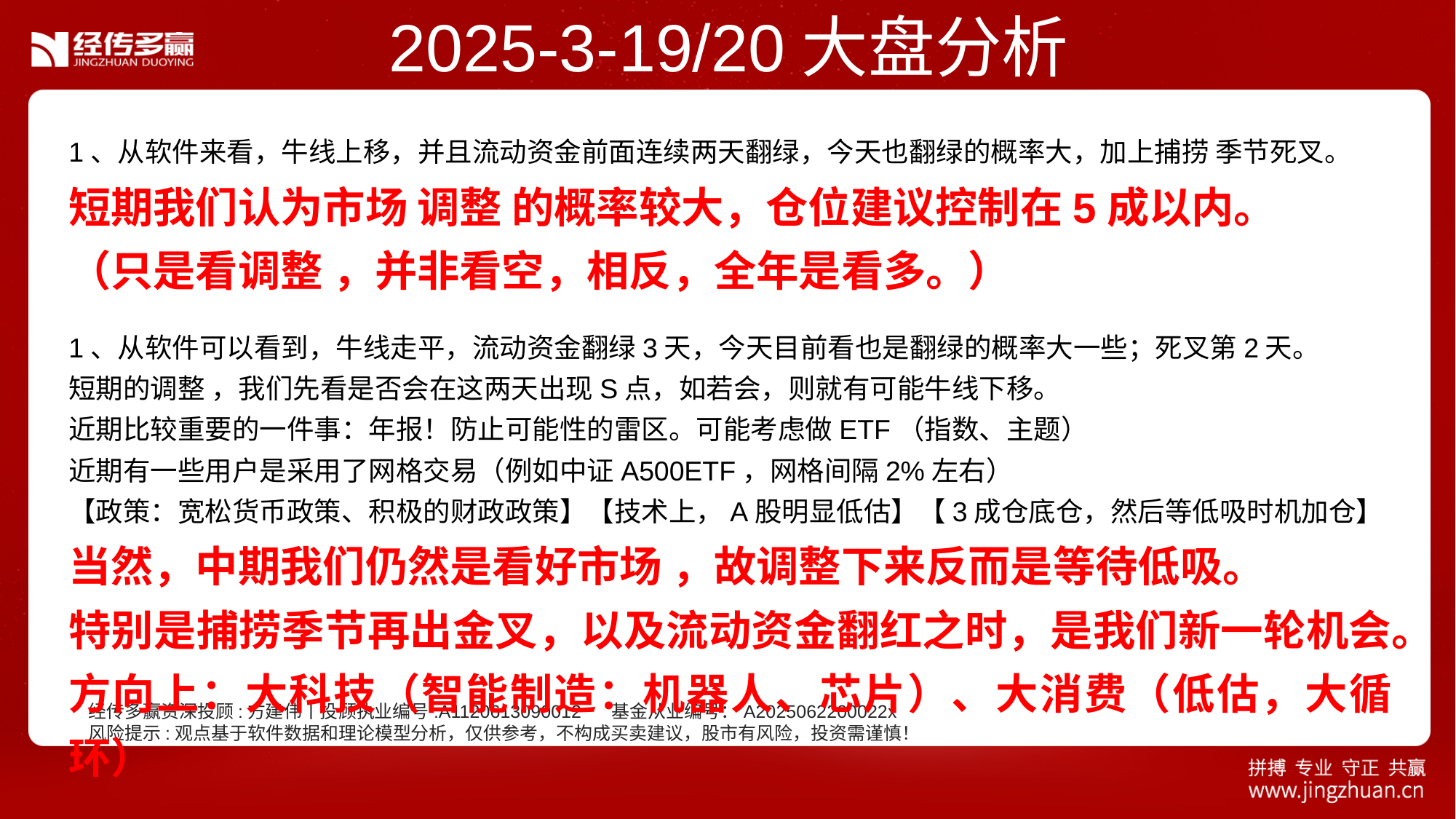

2025-3-19/20大盘分析计划
1、从软件来看，牛线上移，并且流动资金前面连续两天翻绿，今天也翻绿的概率大，加上捕捞 季节死叉。
短期我们认为市场 调整 的概率较大，仓位建议控制在5成以内。
（只是看调整 ，并非看空，相反，全年是看多。）

1、从软件可以看到，牛线走平，流动资金翻绿3天，今天目前看也是翻绿的概率大一些；死叉第2天。
短期的调整 ，我们先看是否会在这两天出现S点，如若会，则就有可能牛线下移。
近期比较重要的一件事：年报！防止可能性的雷区。可能考虑做ETF（指数、主题）
近期有一些用户是采用了网格交易（例如中证A500ETF，网格间隔2%左右）
【政策：宽松货币政策、积极的财政政策】【技术上，A股明显低估】【3成仓底仓，然后等低吸时机加仓】
当然，中期我们仍然是看好市场 ，故调整下来反而是等待低吸。
特别是捕捞季节再出金叉，以及流动资金翻红之时，是我们新一轮机会。
方向上：大科技（智能制造：机器人、芯片）、大消费（低估，大循环）